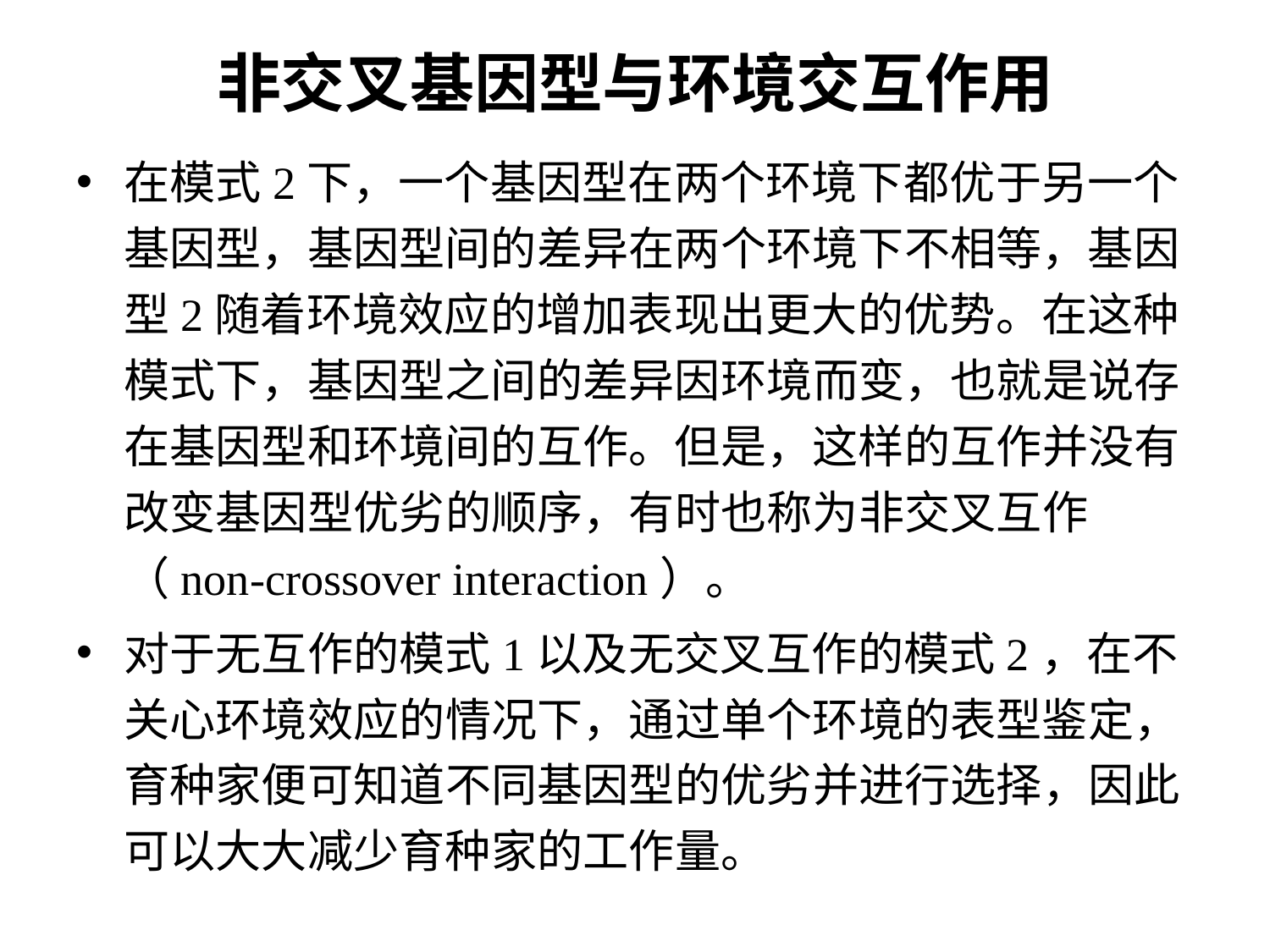

# 非交叉基因型与环境交互作用
在模式2下，一个基因型在两个环境下都优于另一个基因型，基因型间的差异在两个环境下不相等，基因型2随着环境效应的增加表现出更大的优势。在这种模式下，基因型之间的差异因环境而变，也就是说存在基因型和环境间的互作。但是，这样的互作并没有改变基因型优劣的顺序，有时也称为非交叉互作（non-crossover interaction）。
对于无互作的模式1以及无交叉互作的模式2，在不关心环境效应的情况下，通过单个环境的表型鉴定，育种家便可知道不同基因型的优劣并进行选择，因此可以大大减少育种家的工作量。